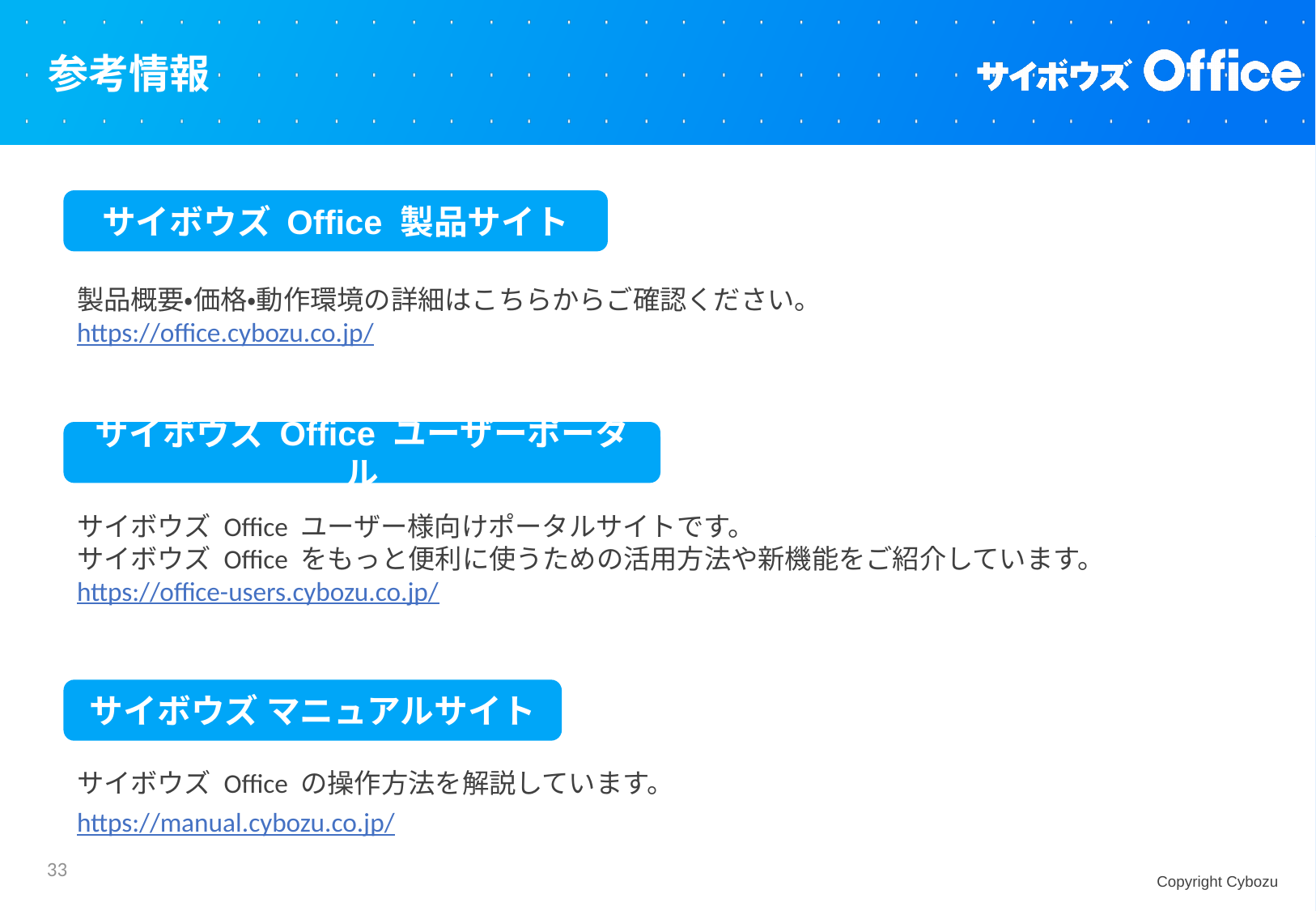

参考情報
サイボウズ Office 製品サイト
製品概要・価格・動作環境の詳細はこちらからご確認ください。
https://office.cybozu.co.jp/
サイボウズ Office ユーザーポータル
サイボウズ Office ユーザー様向けポータルサイトです。
サイボウズ Office をもっと便利に使うための活用方法や新機能をご紹介しています。
https://office-users.cybozu.co.jp/
サイボウズ マニュアルサイト
サイボウズ Office の操作方法を解説しています。
https://manual.cybozu.co.jp/
33